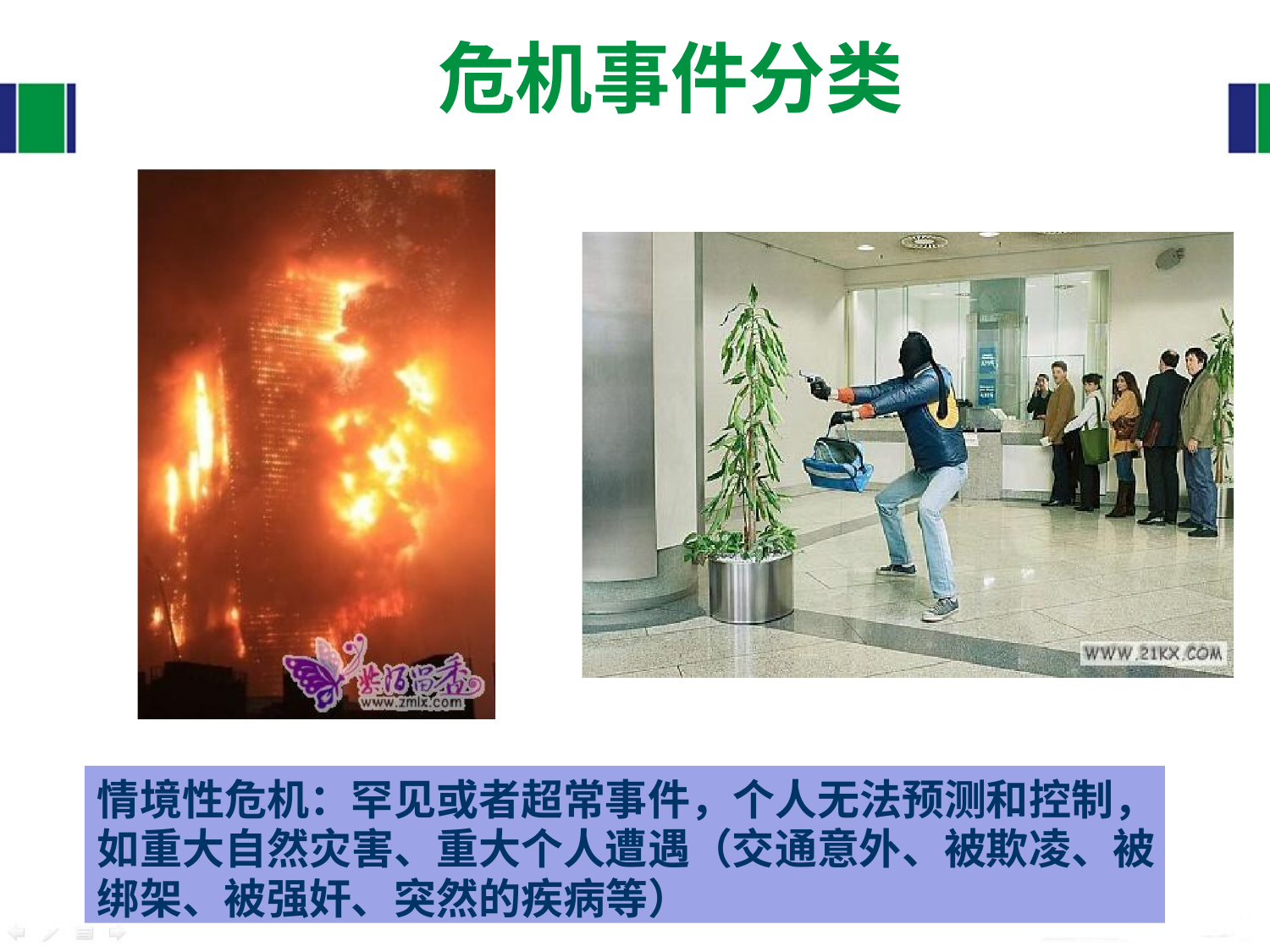

# 危机事件分类

情境性危机：罕见或者超常事件，个人无法预测和控制，如重大自然灾害、重大个人遭遇（交通意外、被欺凌、被绑架、被强奸、突然的疾病等）